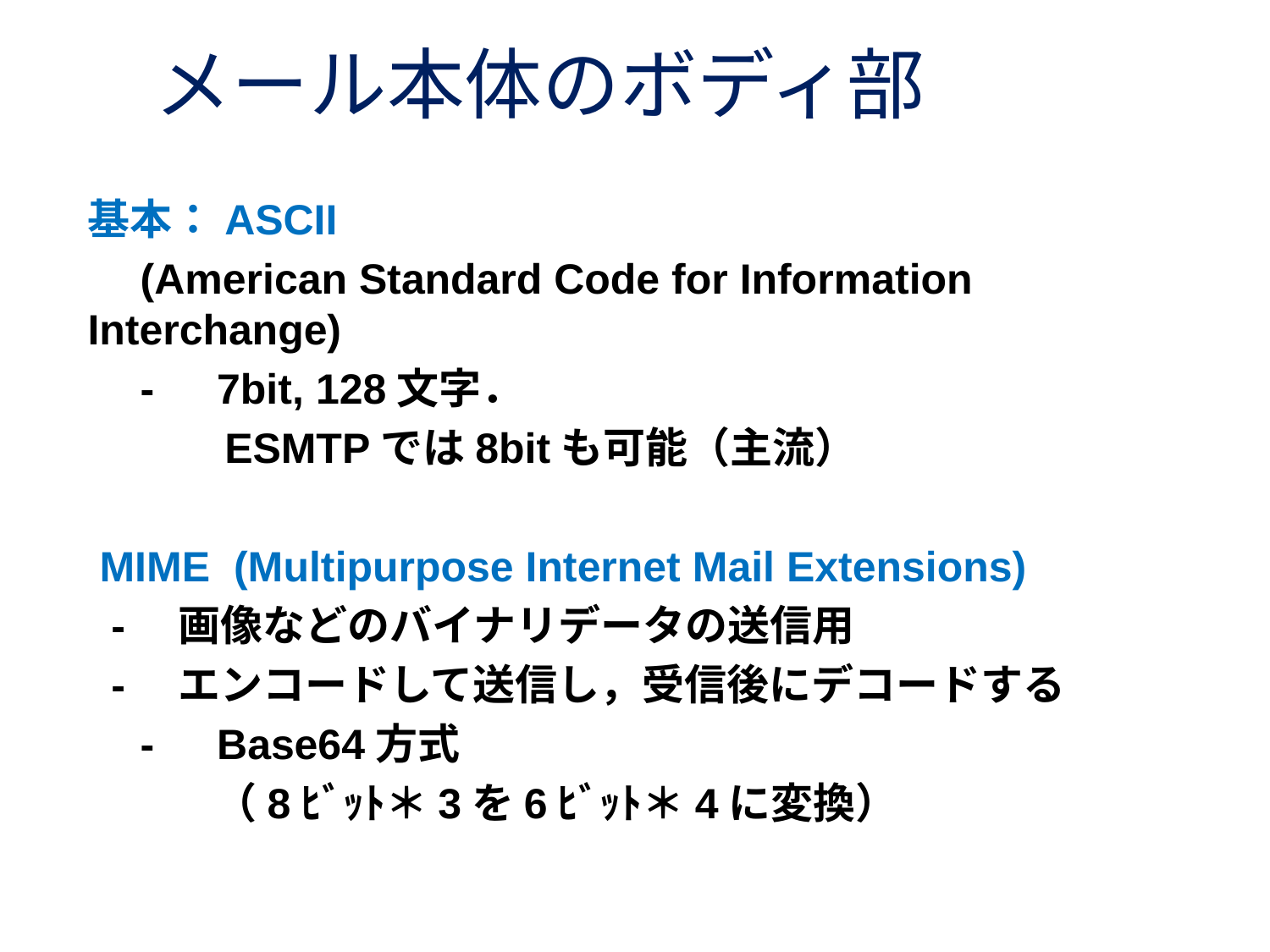

# メール本体のボディ部
基本：ASCII
　(American Standard Code for Information Interchange)
　-　7bit, 128文字．
　　　ESMTPでは8bitも可能（主流）

 MIME  (Multipurpose Internet Mail Extensions)
  -　画像などのバイナリデータの送信用
  -　エンコードして送信し，受信後にデコードする
　-　Base64方式
　　　（8ﾋﾞｯﾄ＊3を6ﾋﾞｯﾄ＊4に変換）